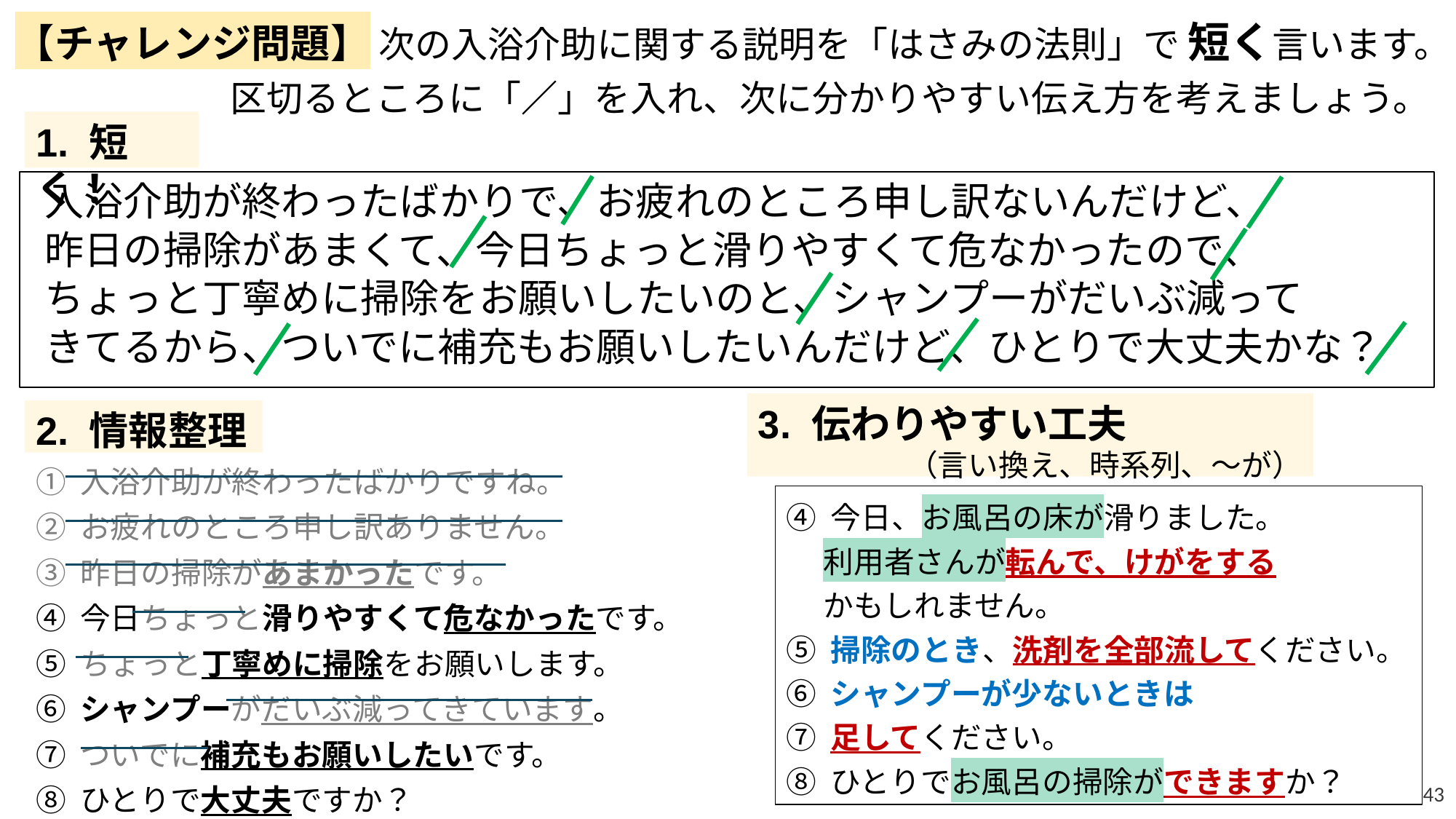

【チャレンジ問題】 次の入浴介助に関する説明を「はさみの法則」で 短く言います。
   　　　　　区切るところに「／」を入れ、次に分かりやすい伝え方を考えましょう。
1. 短く！

入浴介助が終わったばかりで、お疲れのところ申し訳ないんだけど、
昨日の掃除があまくて、今日ちょっと滑りやすくて危なかったので、
ちょっと丁寧めに掃除をお願いしたいのと、シャンプーがだいぶ減って
きてるから、ついでに補充もお願いしたいんだけど、ひとりで大丈夫かな？

3. 伝わりやすい工夫
（言い換え、時系列、～が）
2. 情報整理
① 入浴介助が終わったばかりですね。
② お疲れのところ申し訳ありません。
③ 昨日の掃除があまかったです。
④ 今日ちょっと滑りやすくて危なかったです。
⑤ ちょっと丁寧めに掃除をお願いします。
⑥ シャンプーがだいぶ減ってきています。
⑦ ついでに補充もお願いしたいです。
⑧ ひとりで大丈夫ですか？
④ 今日、お風呂の床が滑りました。
　 利用者さんが転んで、けがをする
　 かもしれません。
⑤ 掃除のとき、洗剤を全部流してください。
⑥ シャンプーが少ないときは
⑦ 足してください。
⑧ ひとりでお風呂の掃除ができますか？
43